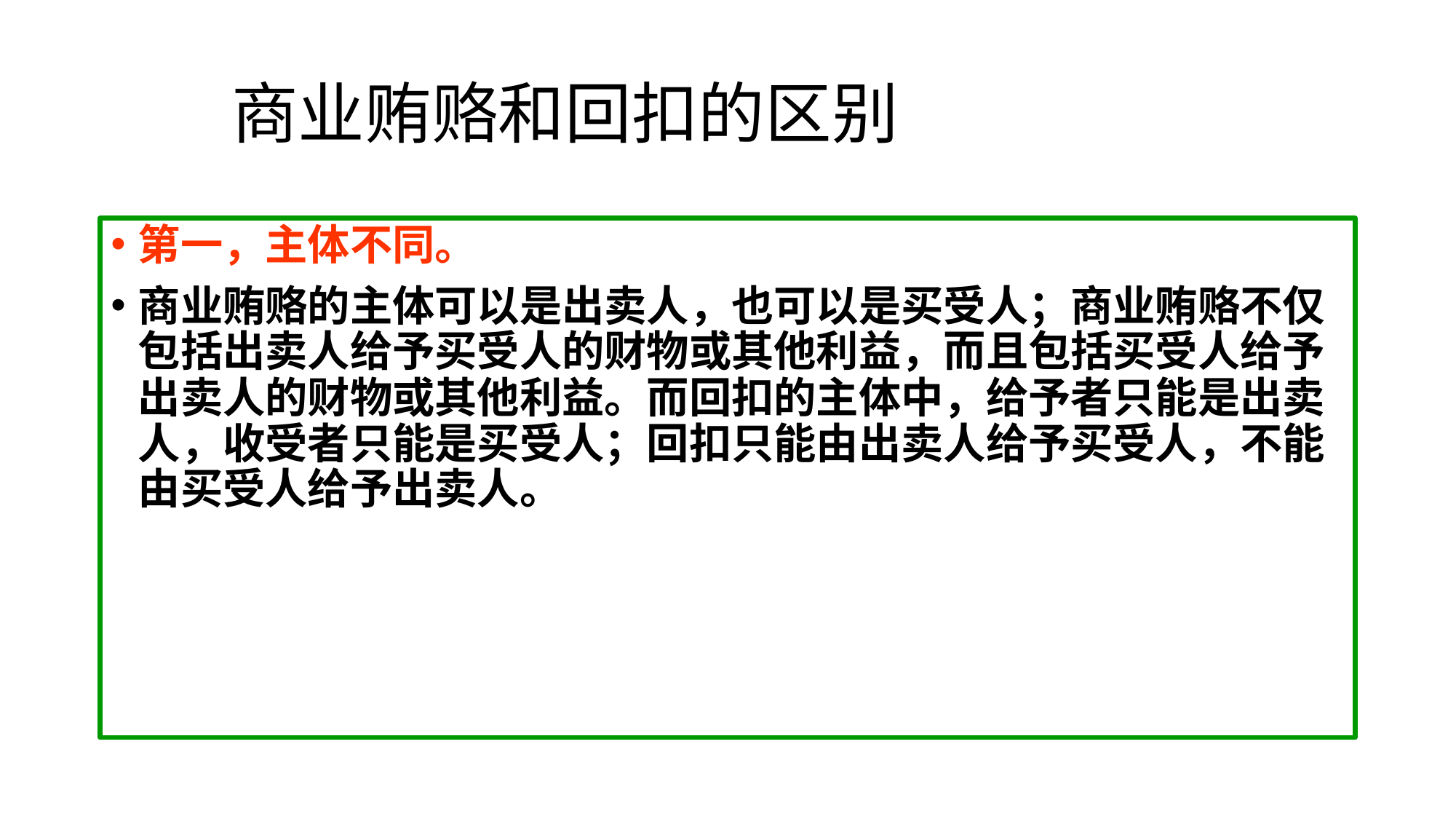

# 商业贿赂和回扣的区别
第一，主体不同。
商业贿赂的主体可以是出卖人，也可以是买受人；商业贿赂不仅包括出卖人给予买受人的财物或其他利益，而且包括买受人给予出卖人的财物或其他利益。而回扣的主体中，给予者只能是出卖人，收受者只能是买受人；回扣只能由出卖人给予买受人，不能由买受人给予出卖人。